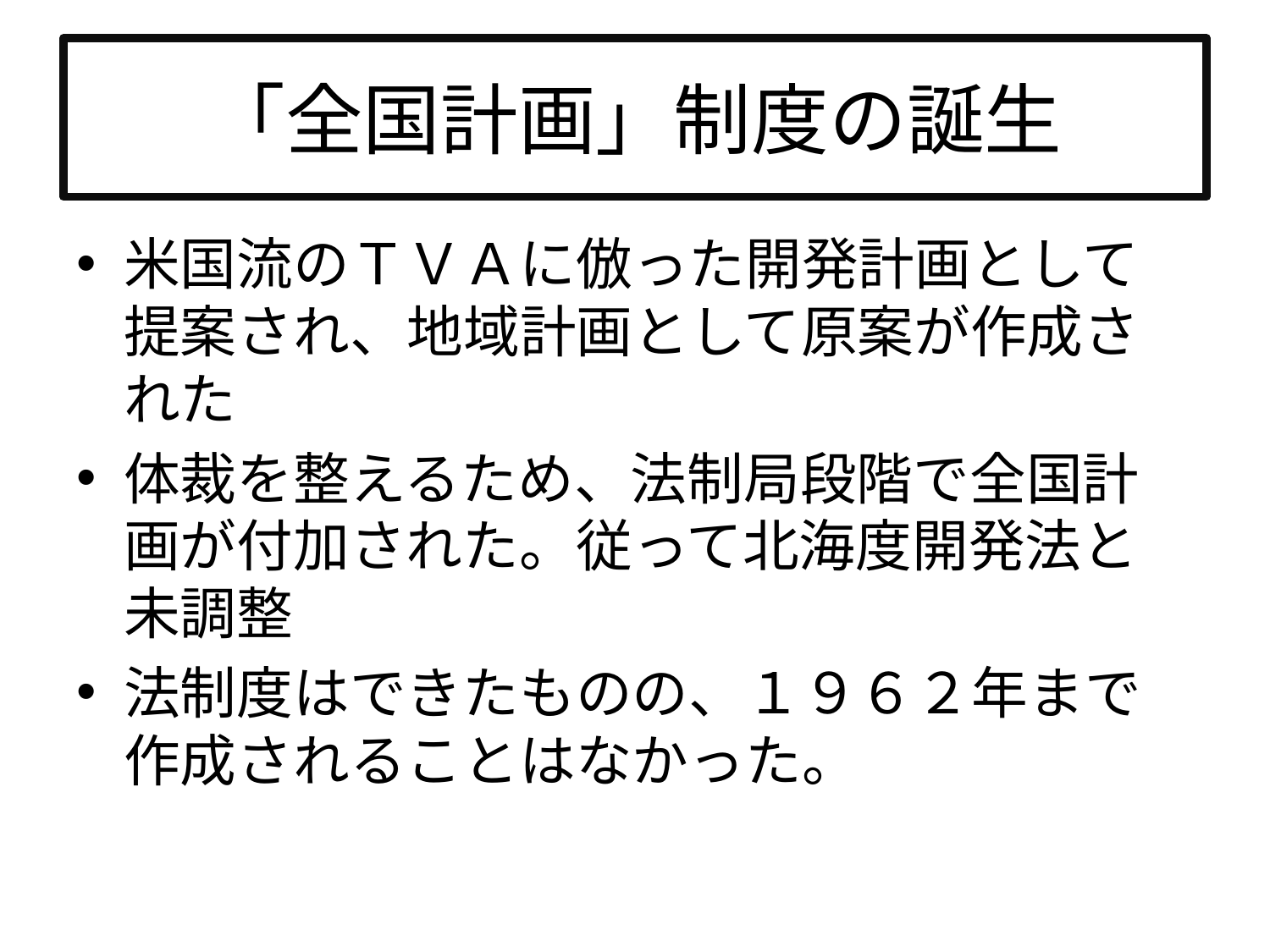

# 「全国計画」制度の誕生
米国流のＴＶＡに倣った開発計画として提案され、地域計画として原案が作成された
体裁を整えるため、法制局段階で全国計画が付加された。従って北海度開発法と未調整
法制度はできたものの、１９６２年まで作成されることはなかった。